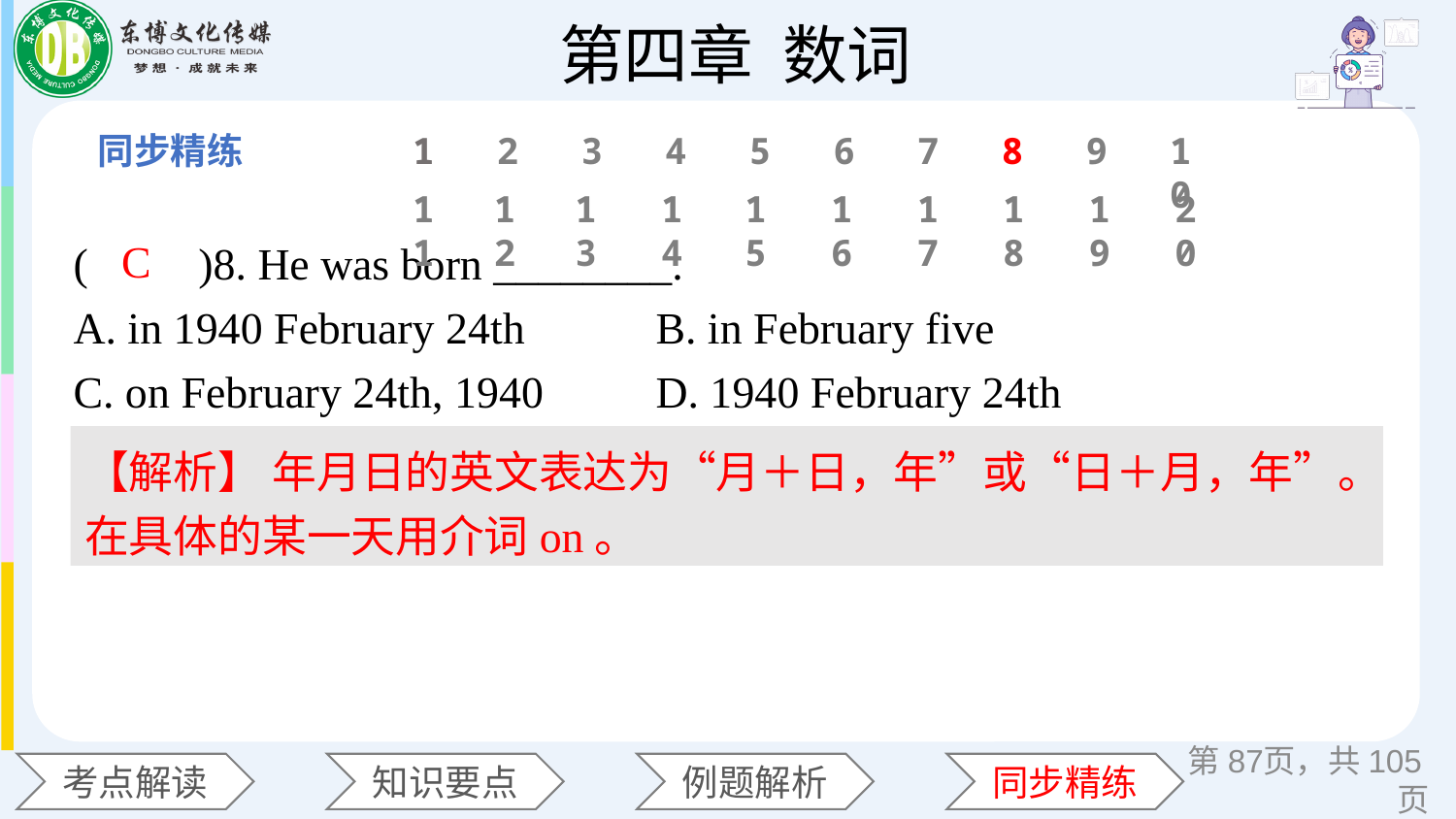

1
2
3
4
5
6
7
8
9
10
11
12
13
14
15
16
17
18
19
20
(　　)8. He was born ________.
A. in 1940 February 24th    	B. in February five
C. on February 24th, 1940    	D. 1940 February 24th
C
【解析】 年月日的英文表达为“月＋日，年”或“日＋月，年”。在具体的某一天用介词on。
第87页，共105页